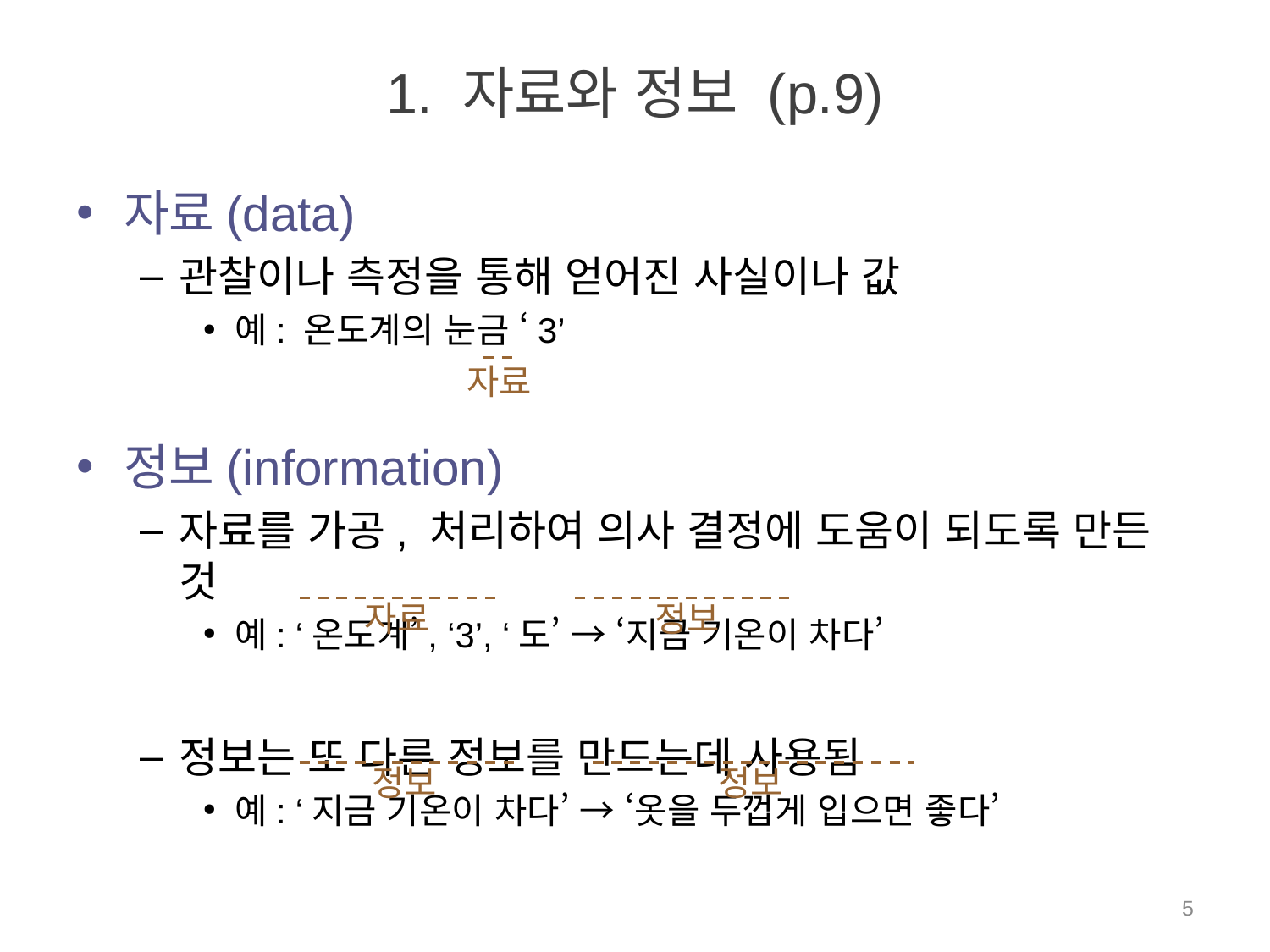

# 1. 자료와 정보 (p.9)
자료(data)
관찰이나 측정을 통해 얻어진 사실이나 값
예: 온도계의 눈금 ‘3’

정보(information)
자료를 가공, 처리하여 의사 결정에 도움이 되도록 만든 것
예: ‘온도계’, ‘3’, ‘도’ → ‘지금 기온이 차다’

정보는 또 다른 정보를 만드는데 사용됨
예: ‘지금 기온이 차다’ → ‘옷을 두껍게 입으면 좋다’
자료
자료
정보
정보
정보
5